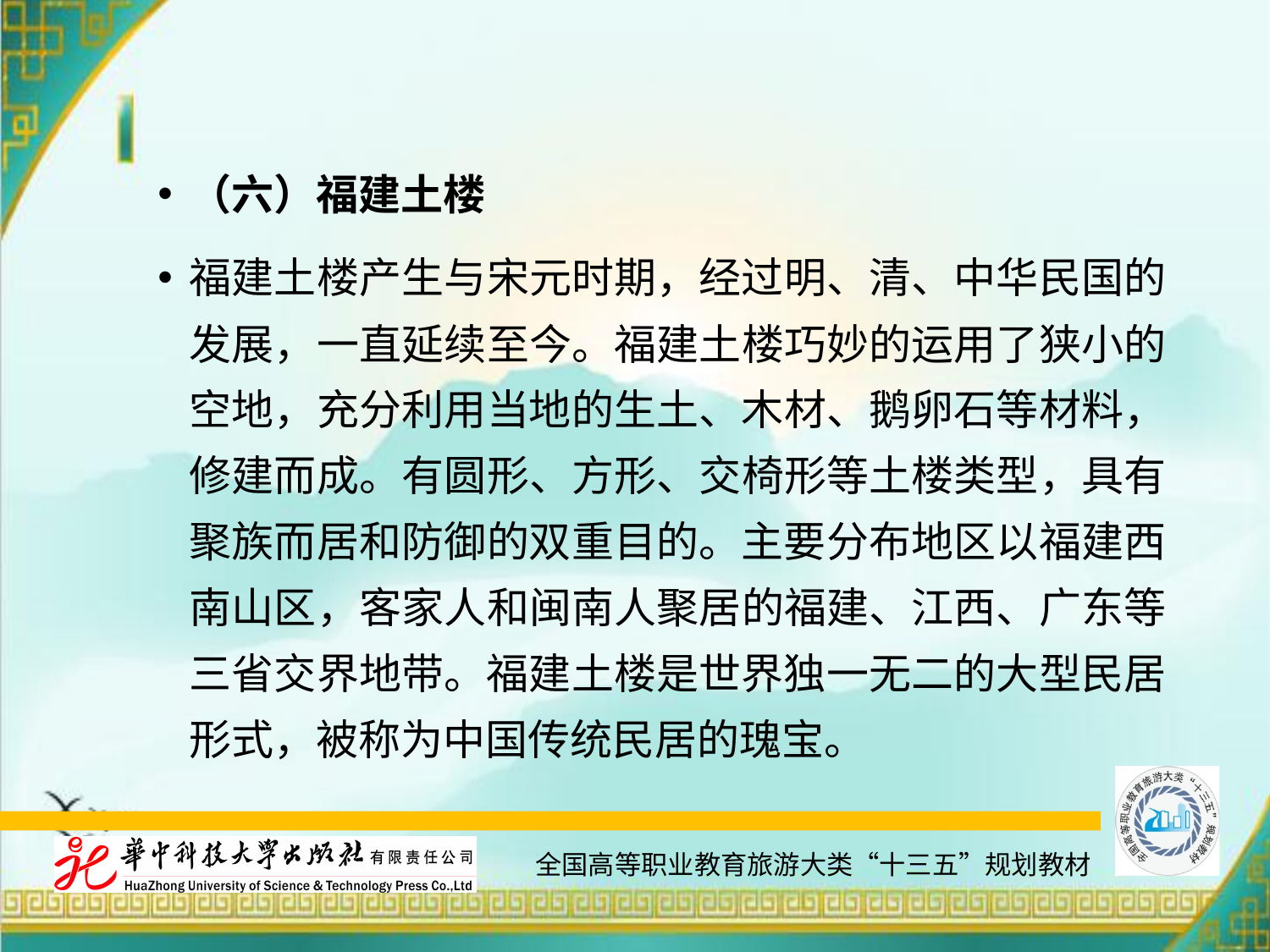

#
（六）福建土楼
福建土楼产生与宋元时期，经过明、清、中华民国的发展，一直延续至今。福建土楼巧妙的运用了狭小的空地，充分利用当地的生土、木材、鹅卵石等材料，修建而成。有圆形、方形、交椅形等土楼类型，具有聚族而居和防御的双重目的。主要分布地区以福建西南山区，客家人和闽南人聚居的福建、江西、广东等三省交界地带。福建土楼是世界独一无二的大型民居形式，被称为中国传统民居的瑰宝。